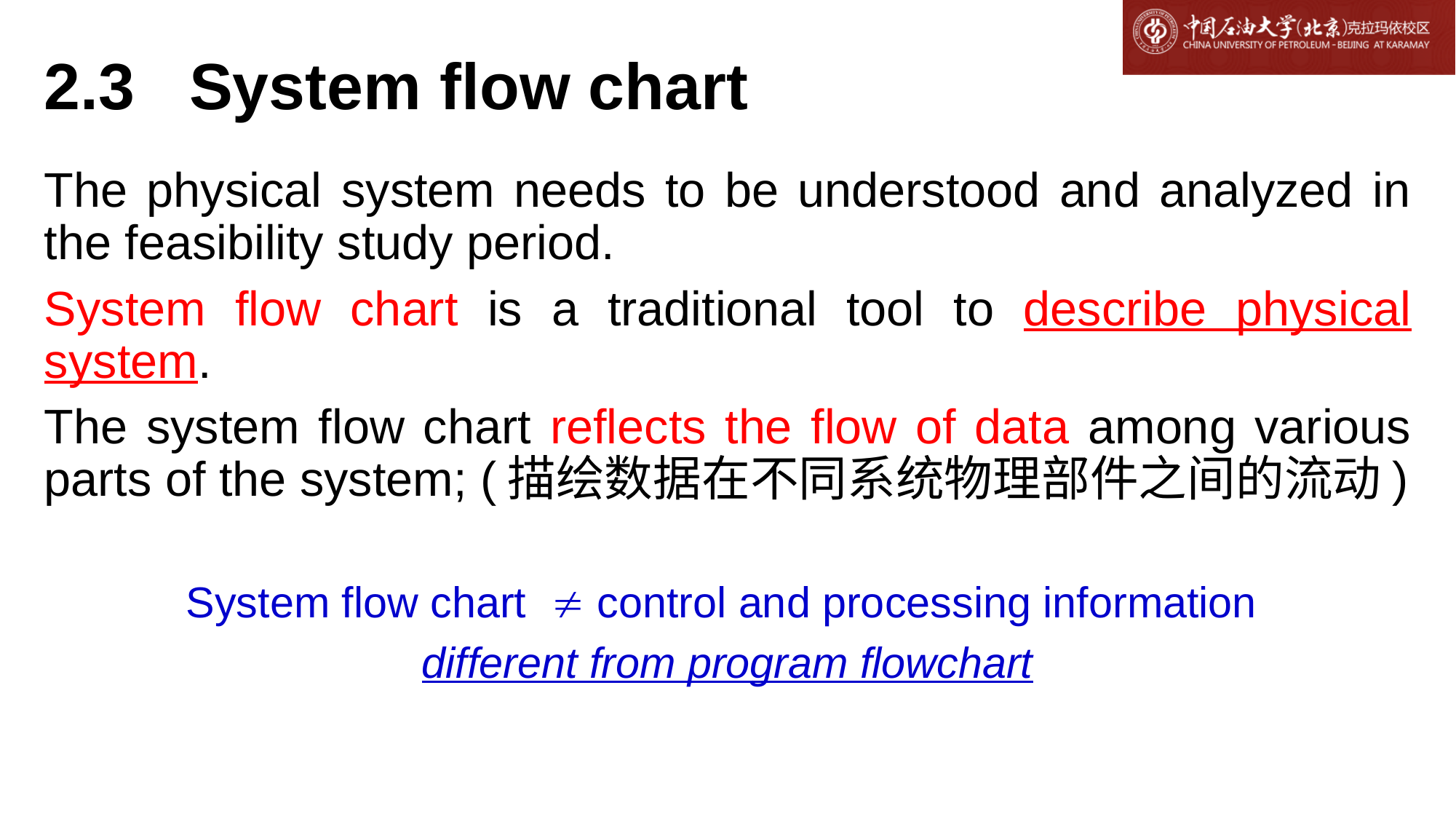

# 2.3   System flow chart
The physical system needs to be understood and analyzed in the feasibility study period.
System flow chart is a traditional tool to describe physical system.
The system flow chart reflects the flow of data among various parts of the system; (描绘数据在不同系统物理部件之间的流动)

System flow chart  ≠ control and processing information
different from program flowchart